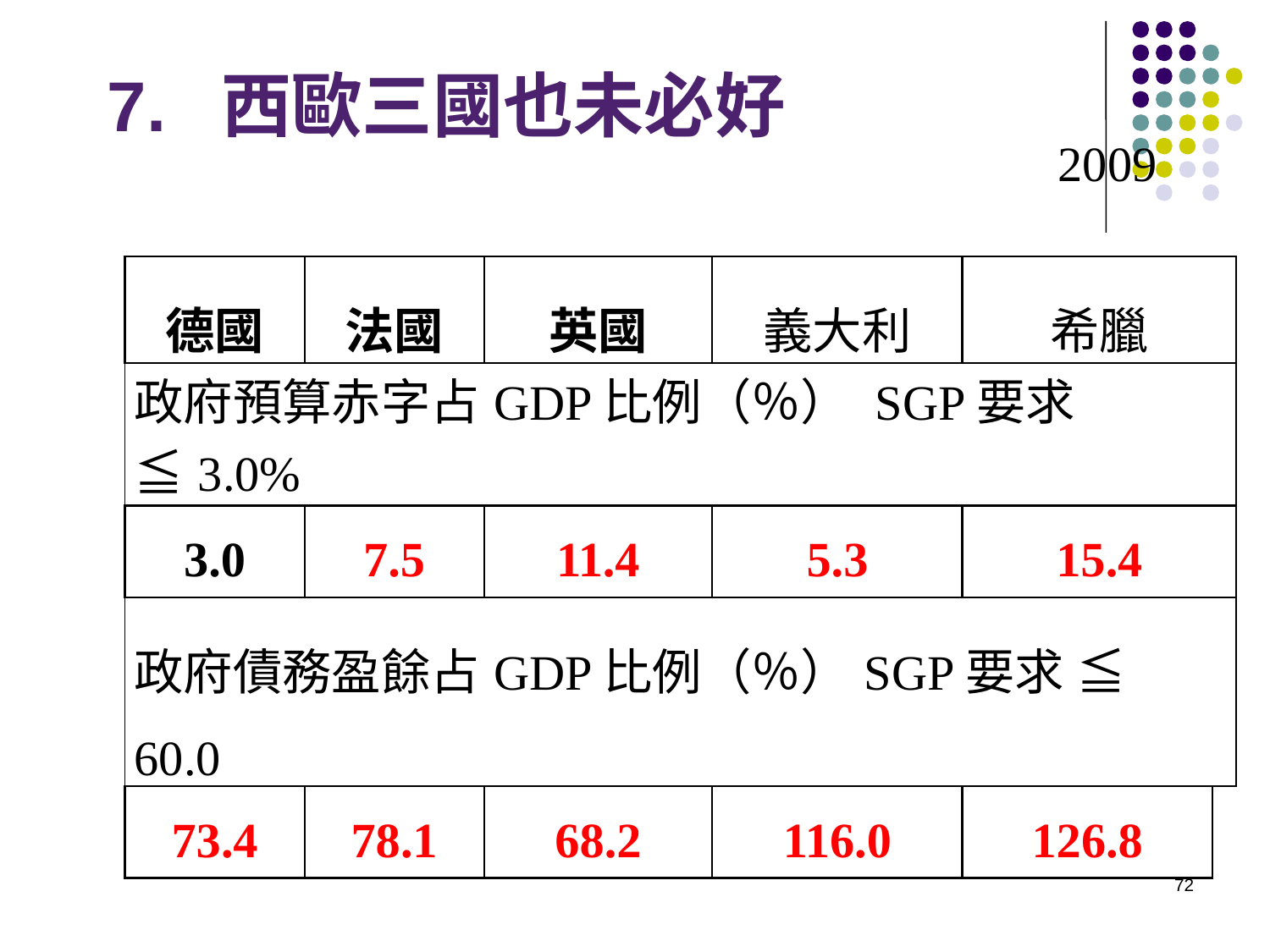

7.  西歐三國也未必好
2009
| 德國 | 法國 | 英國 | 義大利 | 希臘 |  |
| --- | --- | --- | --- | --- | --- |
| 政府預算赤字占GDP比例（％） SGP要求≦3.0% |  |  |  |  |  |
| 3.0 | 7.5 | 11.4 | 5.3 | 15.4 |  |
| 政府債務盈餘占GDP比例（％）SGP要求 ≦ 60.0 |  |  |  |  |  |
| 73.4 | 78.1 | 68.2 | 116.0 | 126.8 |  |
72